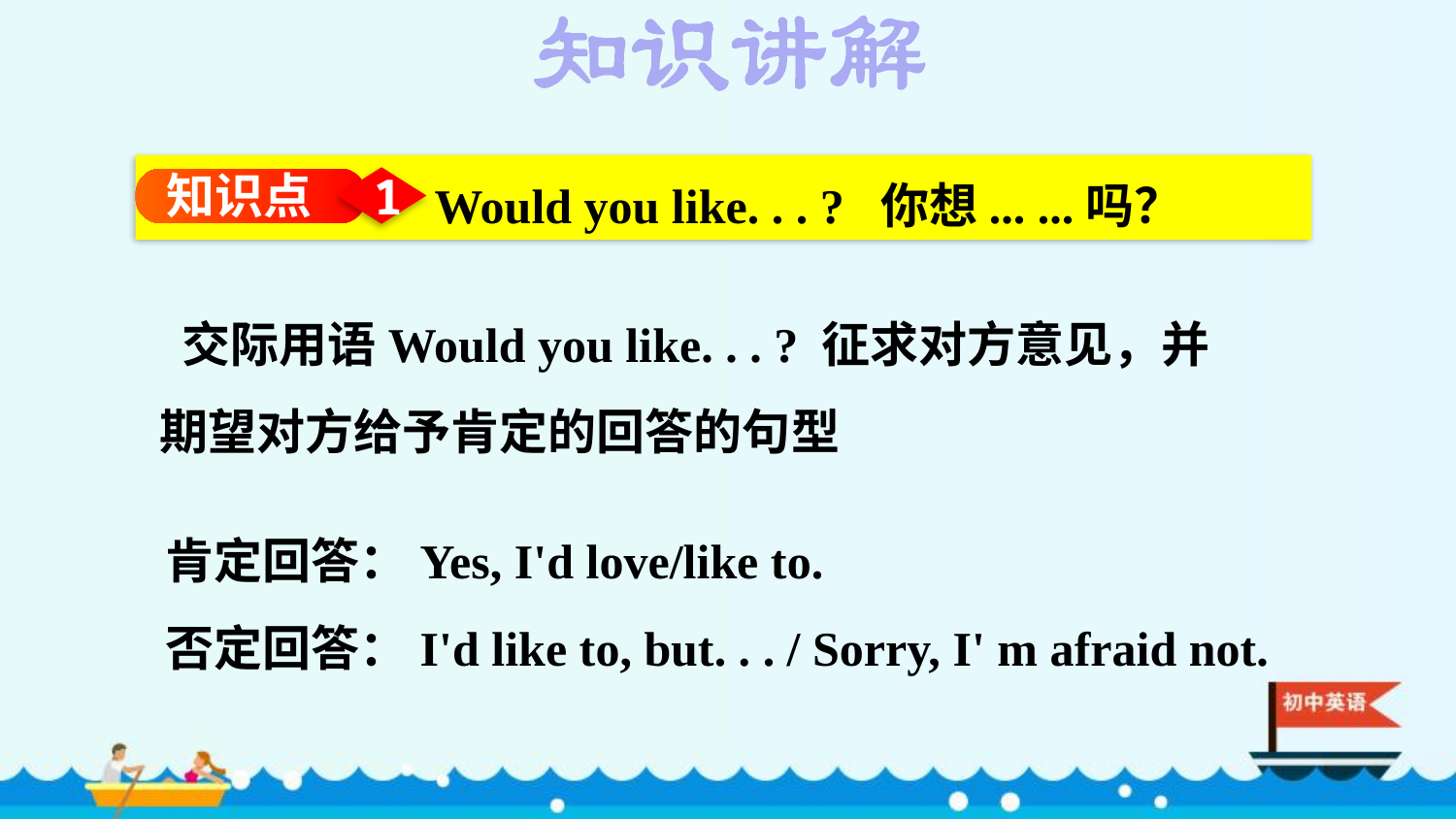

Would you like. . . ?  你想... ...吗？

知识点
1

 交际用语Would you like. . . ? 征求对方意见，并期望对方给予肯定的回答的句型
肯定回答：Yes, I'd love/like to.
否定回答：I'd like to, but. . . / Sorry, I' m afraid not.